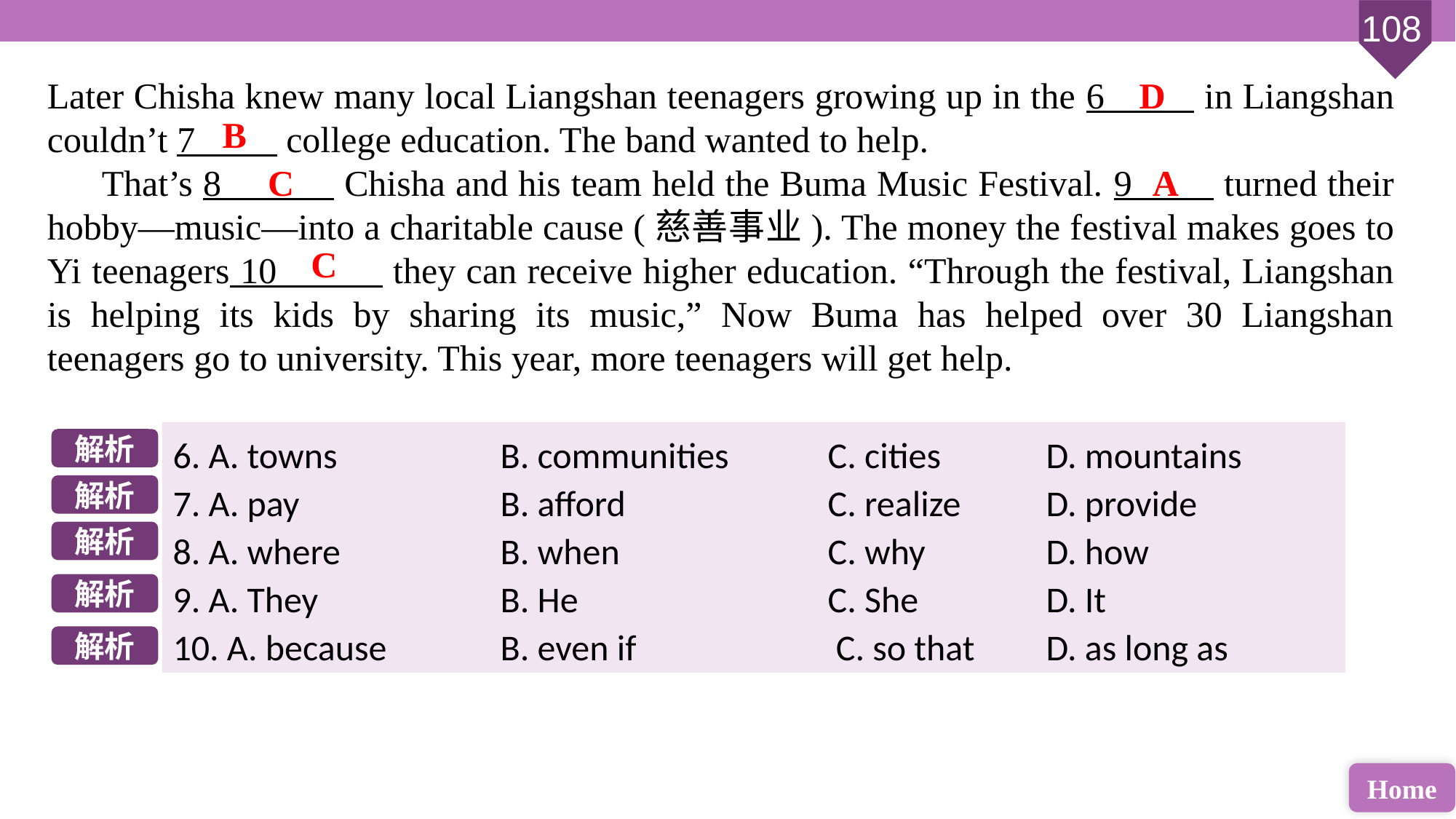

Later Chisha knew many local Liangshan teenagers growing up in the 6          in Liangshan couldn’t 7          college education. The band wanted to help.
That’s 8            Chisha and his team held the Buma Music Festival. 9         turned their hobby—music—into a charitable cause (慈善事业). The money the festival makes goes to Yi teenagers 10           they can receive higher education. “Through the festival, Liangshan is helping its kids by sharing its music,” Now Buma has helped over 30 Liangshan teenagers go to university. This year, more teenagers will get help.
D
B
C
A
C
6. A. towns 		B. communities 	C. cities 	D. mountains
7. A. pay 		B. afford 		C. realize 	D. provide
8. A. where 		B. when 		C. why 		D. how
9. A. They 		B. He 			C. She 		D. It
10. A. because 	B. even if		 C. so that 	D. as long as
解析
解析
解析
解析
解析